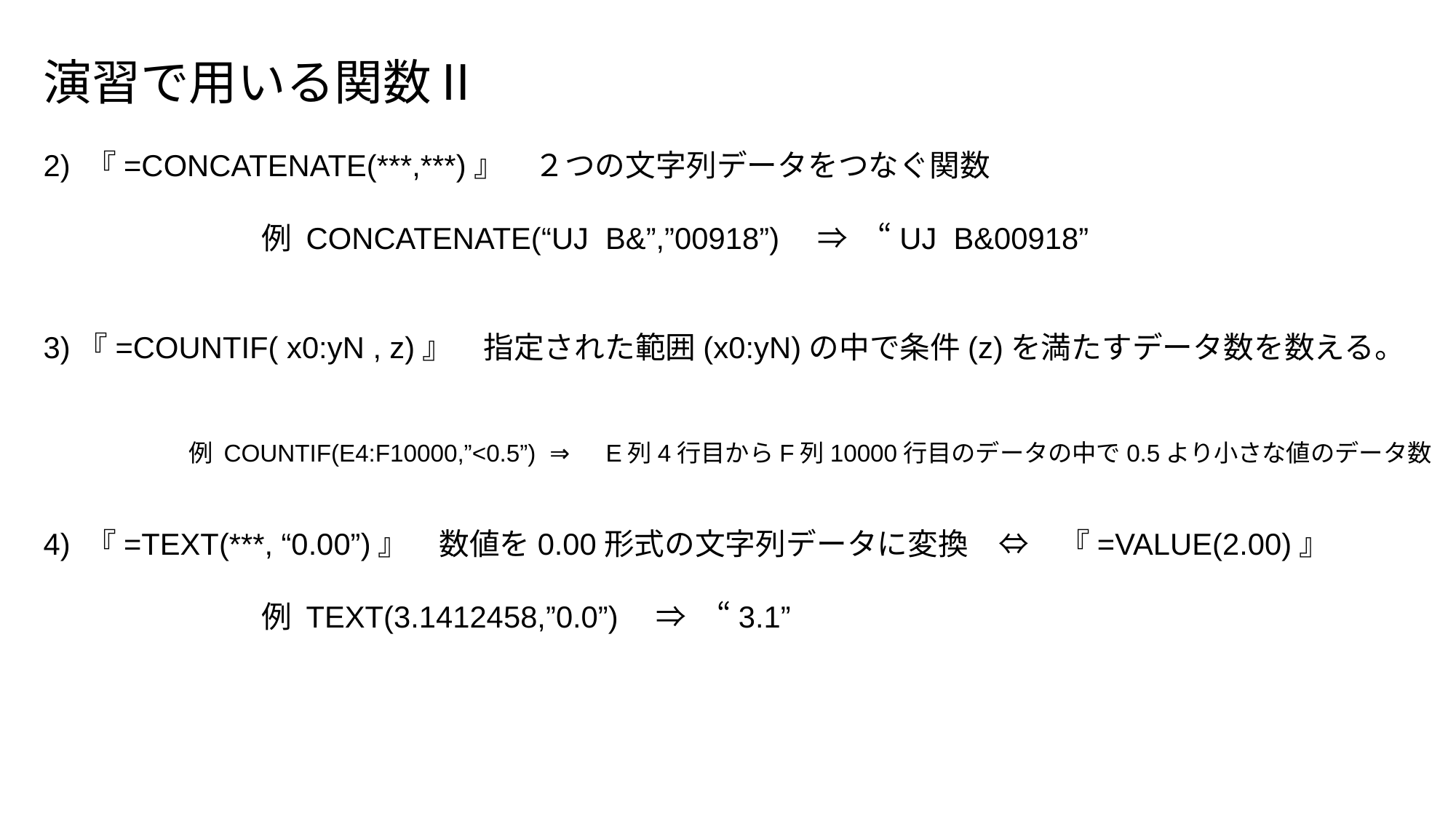

演習で用いる関数Ⅱ

2) 『=CONCATENATE(***,***)』　２つの文字列データをつなぐ関数

		例 CONCATENATE(“UJ  B&”,”00918”)　⇒　“UJ  B&00918”

3)『=COUNTIF( x0:yN , z)』　指定された範囲(x0:yN)の中で条件(z)を満たすデータ数を数える。

　　　　　　例 COUNTIF(E4:F10000,”<0.5”)  ⇒　E列4行目からF列10000行目のデータの中で0.5より小さな値のデータ数

4) 『=TEXT(***, “0.00”)』　数値を0.00形式の文字列データに変換　⇔　『=VALUE(2.00)』

		例 TEXT(3.1412458,”0.0”)　⇒　“3.1”